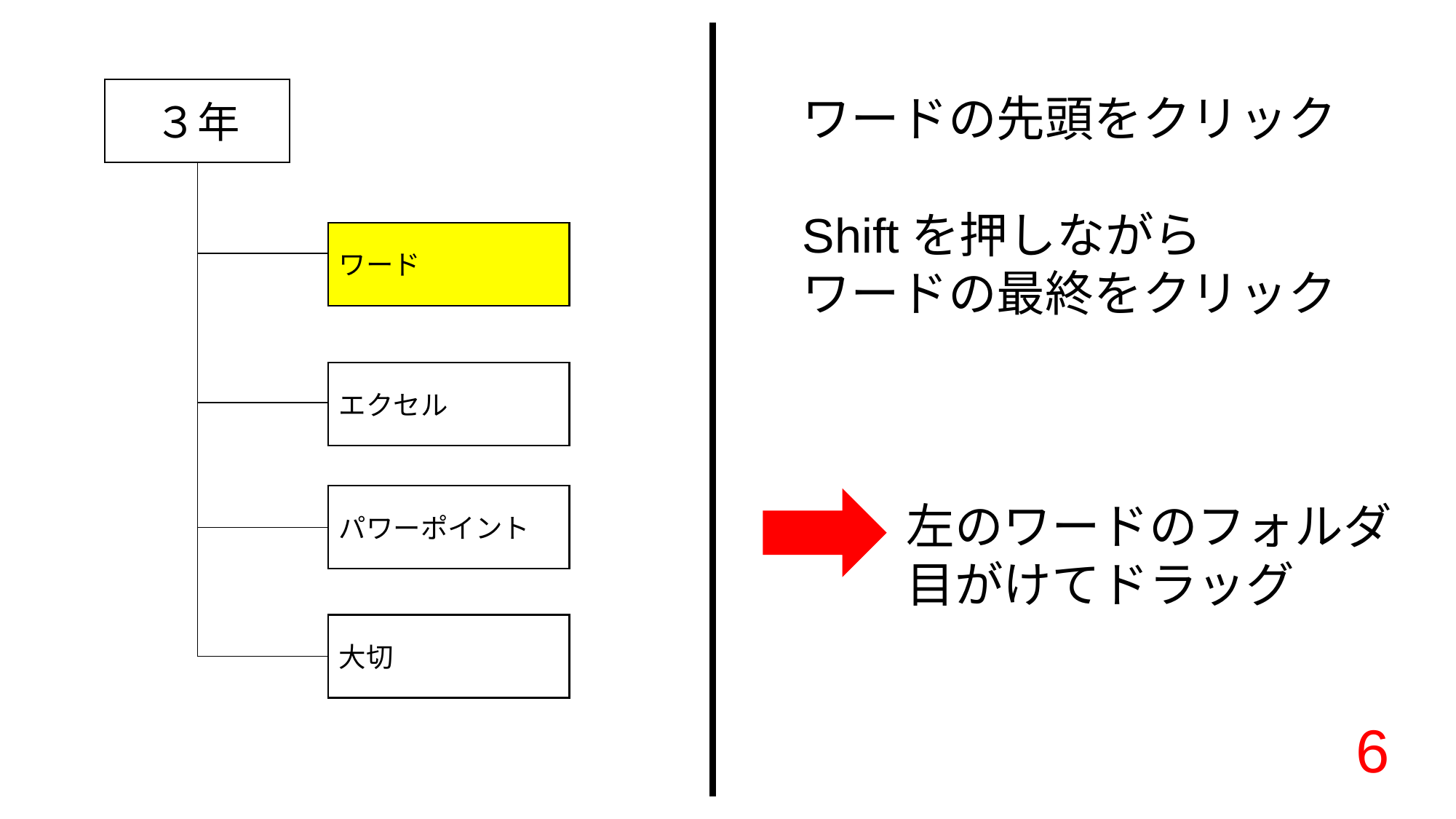

３年
ワードの先頭をクリック

Shiftを押しながら
ワードの最終をクリック
ワード
エクセル
パワーポイント

左のワードのフォルダ
目がけてドラッグ
大切
6